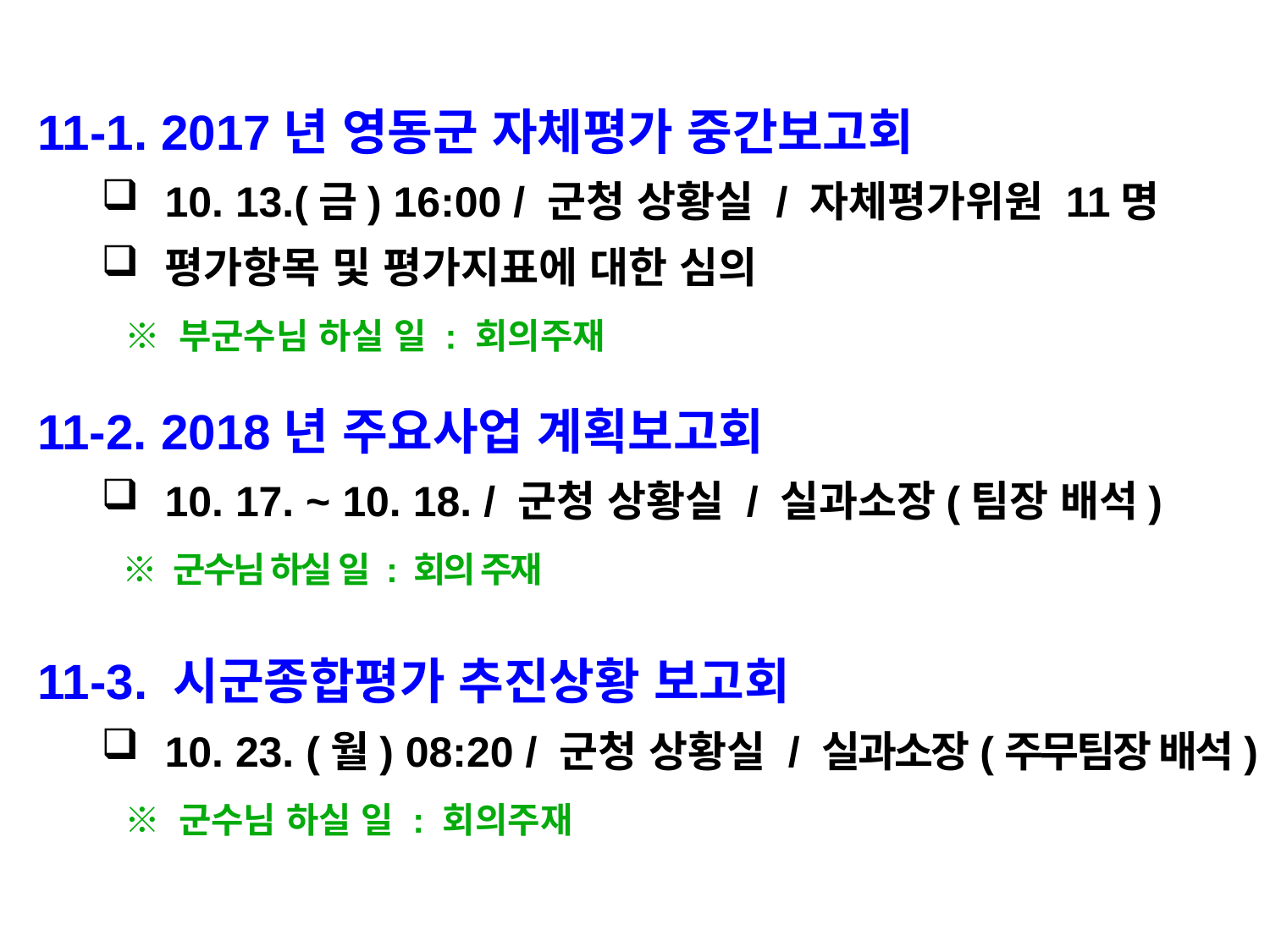

11-1. 2017년 영동군 자체평가 중간보고회
10. 13.(금) 16:00 / 군청 상황실 / 자체평가위원 11명
평가항목 및 평가지표에 대한 심의
  ※ 부군수님 하실 일 : 회의주재
11-2. 2018년 주요사업 계획보고회
10. 17. ~ 10. 18. / 군청 상황실 / 실과소장(팀장 배석)
  ※ 군수님 하실 일 : 회의 주재
11-3. 시군종합평가 추진상황 보고회
10. 23. (월) 08:20 / 군청 상황실 / 실과소장(주무팀장 배석)
  ※ 군수님 하실 일 : 회의주재